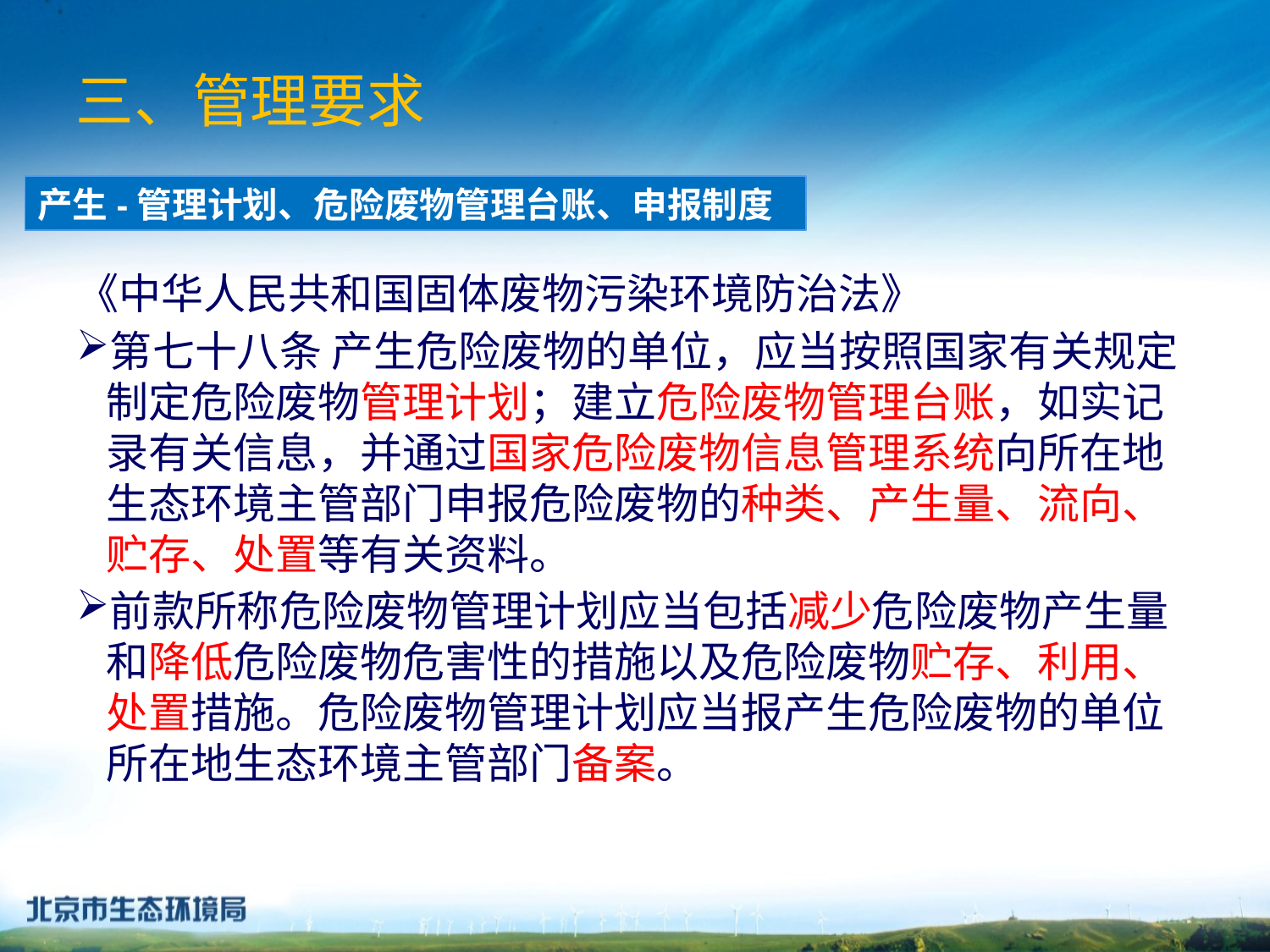

三、管理要求
产生-管理计划、危险废物管理台账、申报制度
《中华人民共和国固体废物污染环境防治法》
第七十八条 产生危险废物的单位，应当按照国家有关规定制定危险废物管理计划；建立危险废物管理台账，如实记录有关信息，并通过国家危险废物信息管理系统向所在地生态环境主管部门申报危险废物的种类、产生量、流向、贮存、处置等有关资料。
前款所称危险废物管理计划应当包括减少危险废物产生量和降低危险废物危害性的措施以及危险废物贮存、利用、处置措施。危险废物管理计划应当报产生危险废物的单位所在地生态环境主管部门备案。